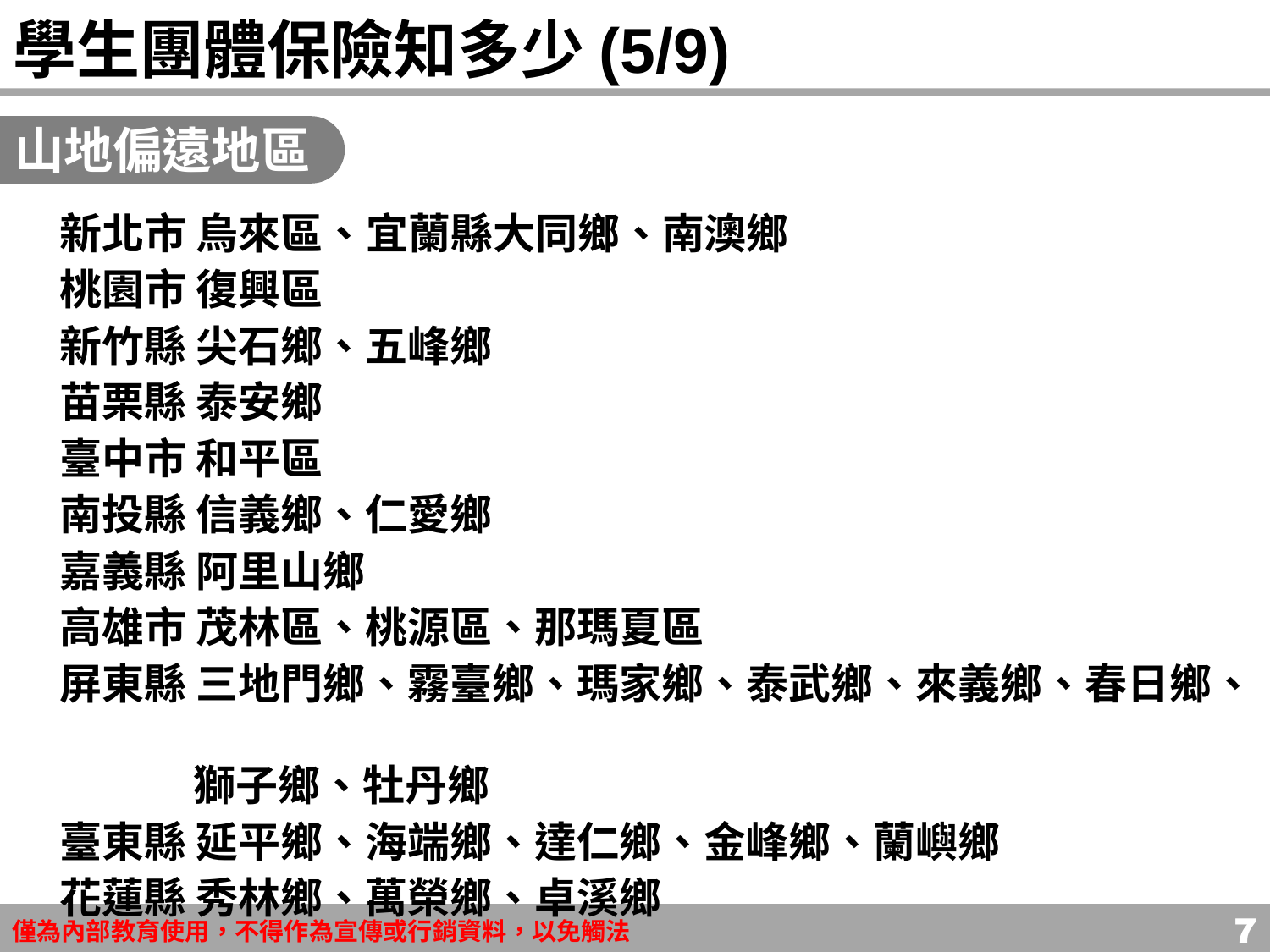

# 學生團體保險知多少(5/9)
山地偏遠地區

新北市 烏來區、宜蘭縣大同鄉、南澳鄉
桃園市 復興區
新竹縣 尖石鄉、五峰鄉
苗栗縣 泰安鄉
臺中市 和平區
南投縣 信義鄉、仁愛鄉
嘉義縣 阿里山鄉
高雄市 茂林區、桃源區、那瑪夏區
屏東縣 三地門鄉、霧臺鄉、瑪家鄉、泰武鄉、來義鄉、春日鄉、
             獅子鄉、牡丹鄉
臺東縣 延平鄉、海端鄉、達仁鄉、金峰鄉、蘭嶼鄉
花蓮縣 秀林鄉、萬榮鄉、卓溪鄉
7